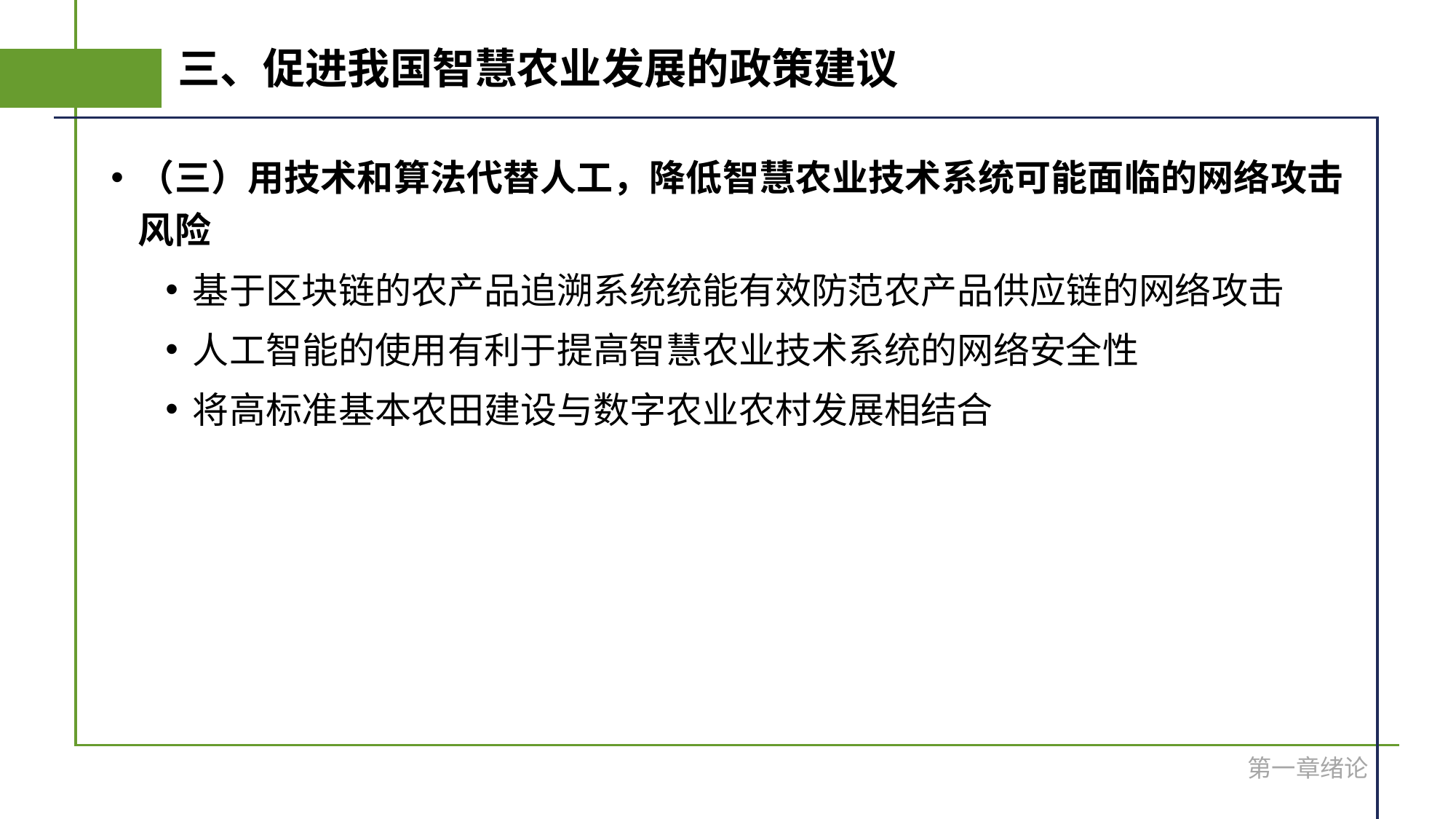

# 三、促进我国智慧农业发展的政策建议
（三）用技术和算法代替人工，降低智慧农业技术系统可能面临的网络攻击风险
基于区块链的农产品追溯系统统能有效防范农产品供应链的网络攻击
人工智能的使用有利于提高智慧农业技术系统的网络安全性
将高标准基本农田建设与数字农业农村发展相结合
第一章绪论